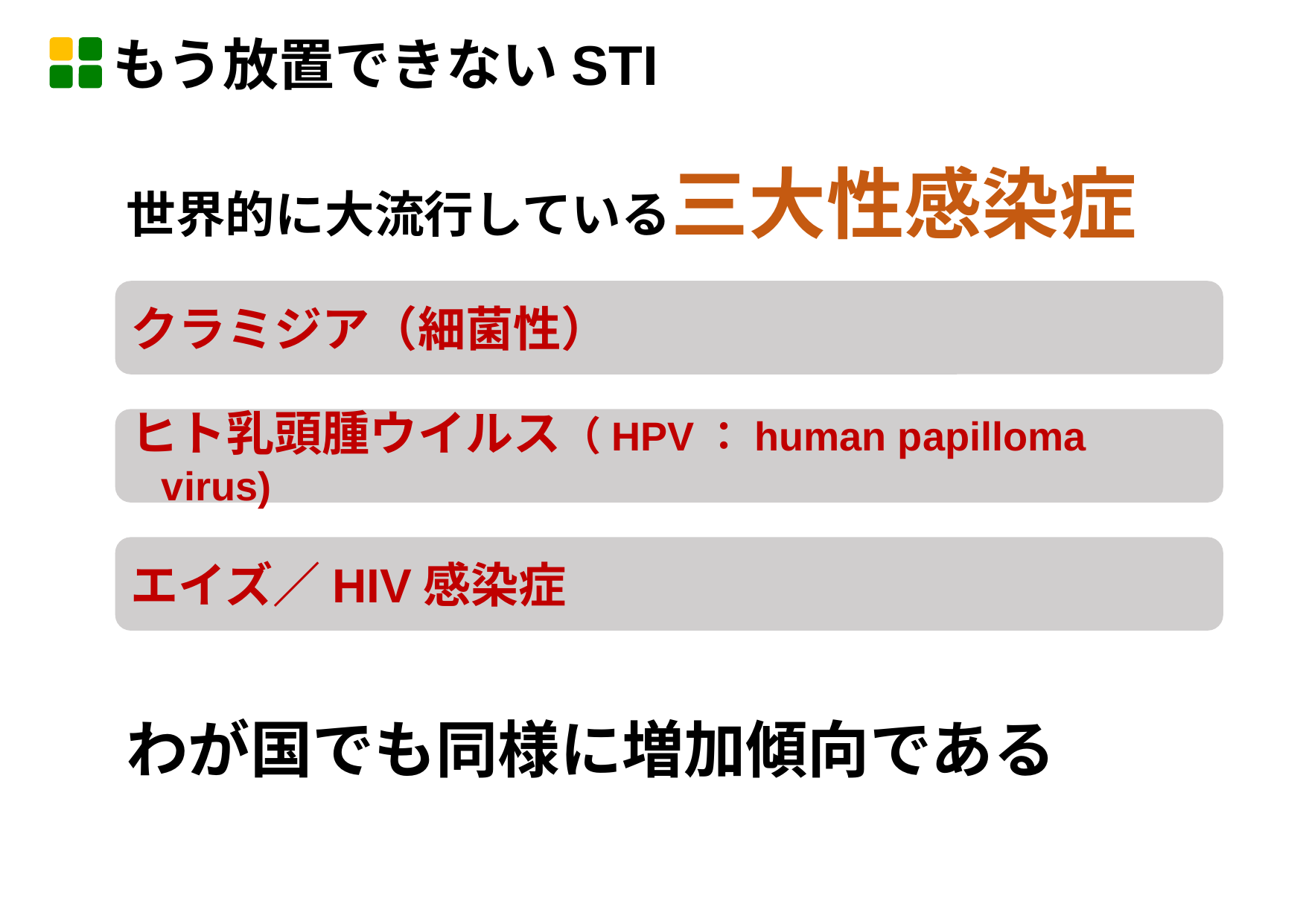

もう放置できないSTI

世界的に大流行している三大性感染症
クラミジア（細菌性）
ヒト乳頭腫ウイルス（HPV：human papilloma virus)
エイズ／HIV感染症
わが国でも同様に増加傾向である